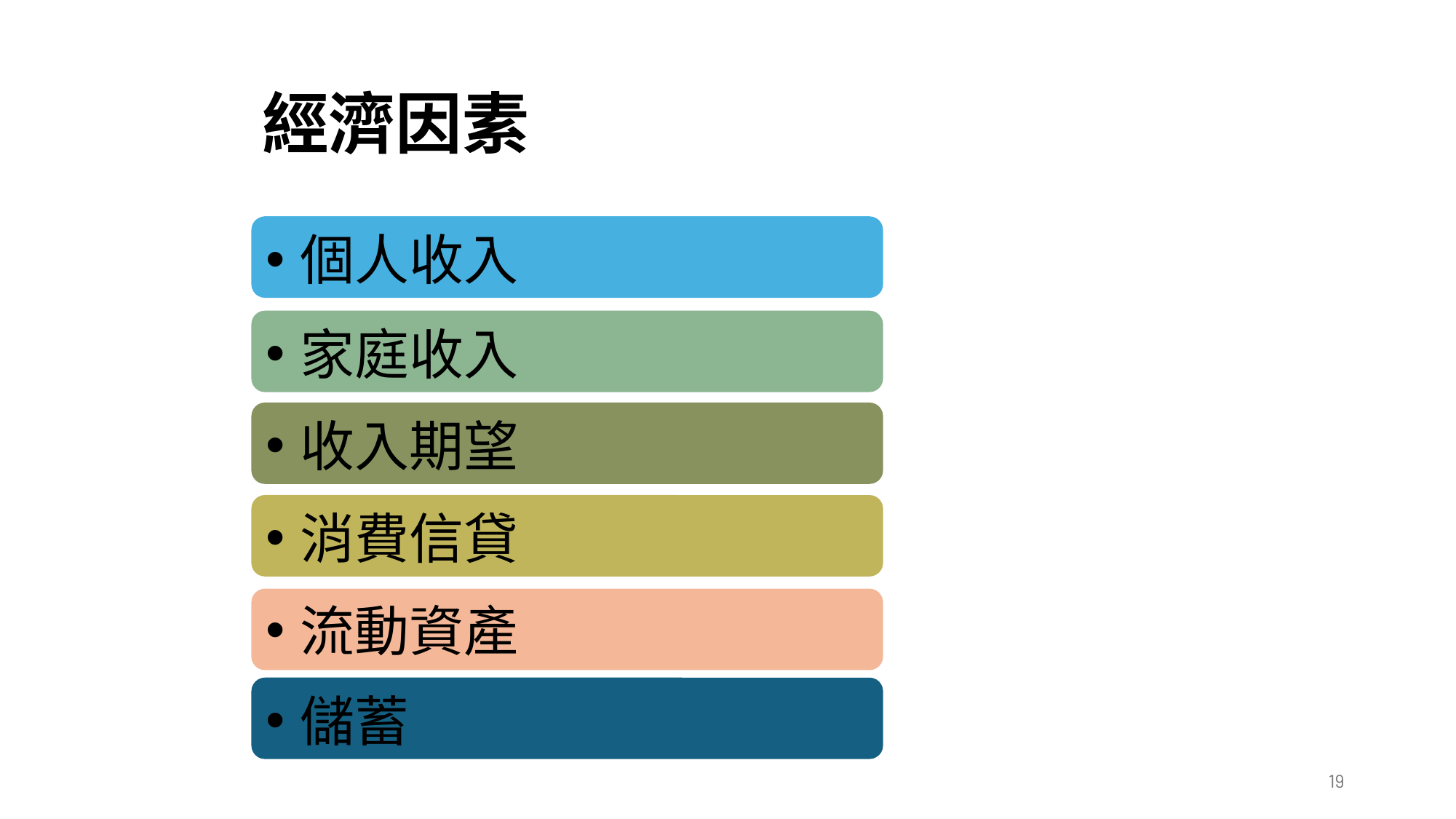

經濟因素
個人收入

家庭收入

收入期望
消費信貸

流動資產
儲蓄

19